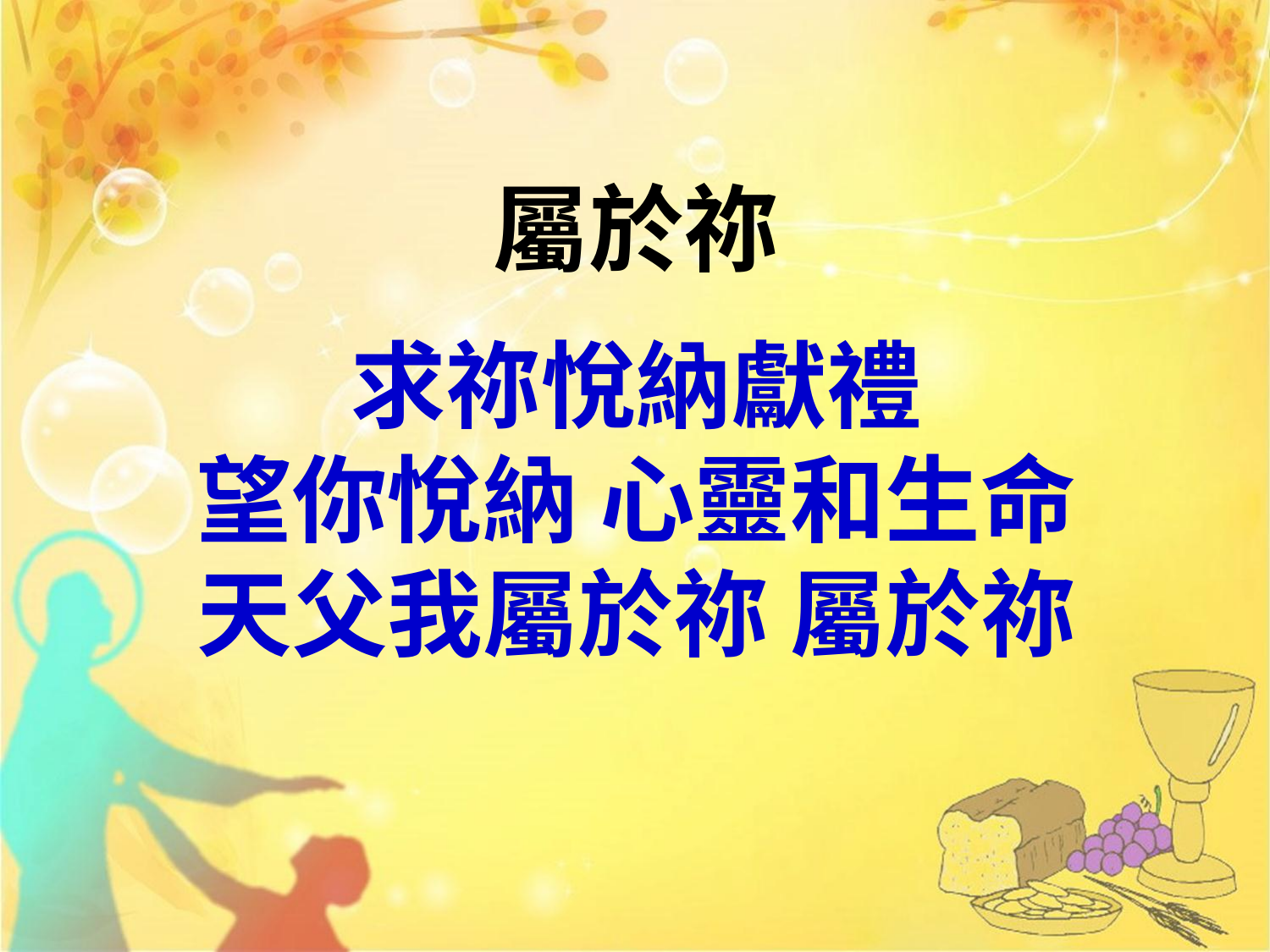

# 屬於祢 求祢悅納獻禮 望你悅納 心靈和生命 天父我屬於祢 屬於祢